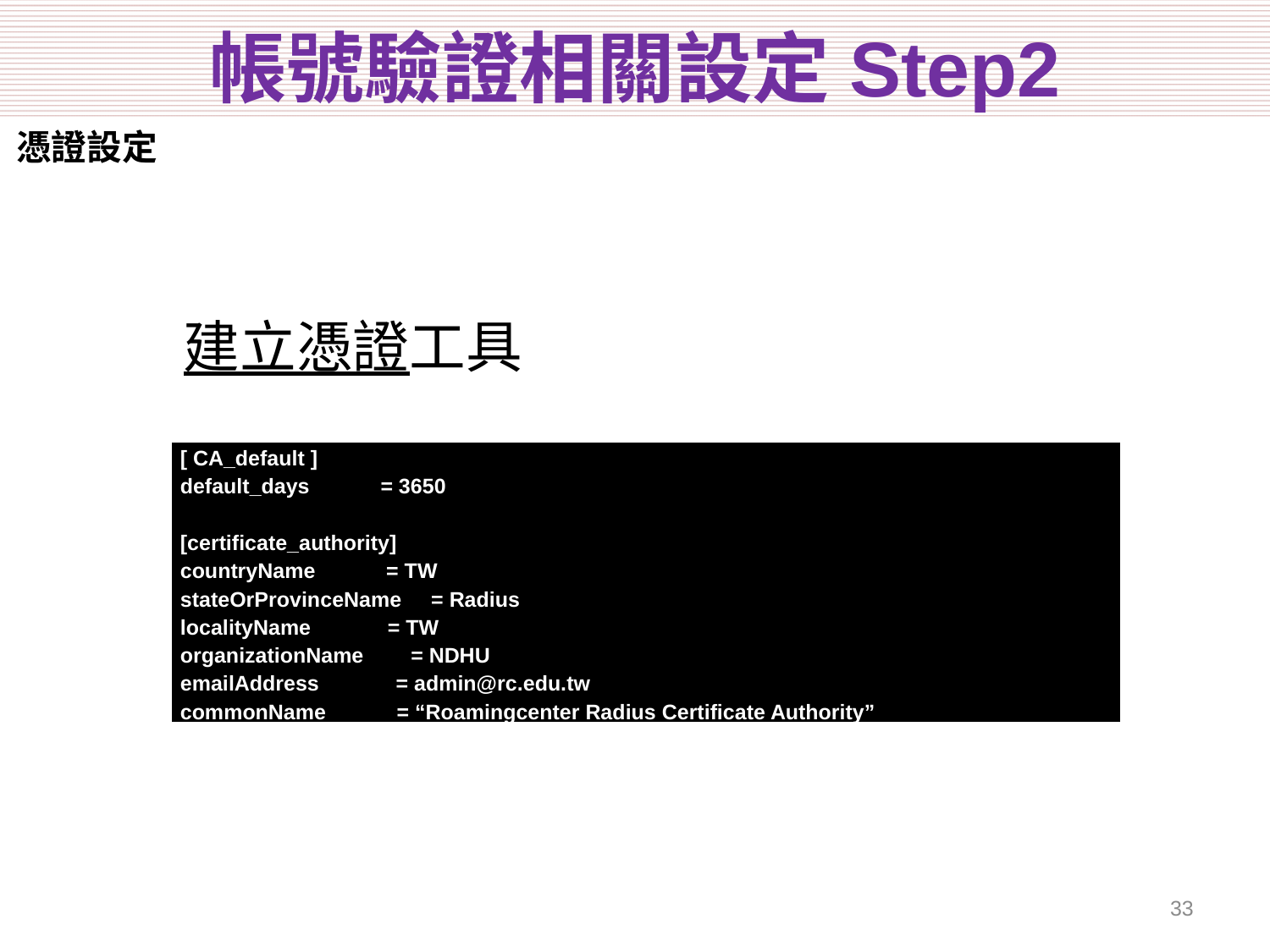

# 帳號驗證相關設定Step2
憑證設定
建立憑證工具
| [ CA\_default ] default\_days = 3650 [certificate\_authority] countryName = TW stateOrProvinceName = Radius localityName = TW organizationName = NDHU emailAddress = admin@rc.edu.tw commonName = “Roamingcenter Radius Certificate Authority” |
| --- |
33